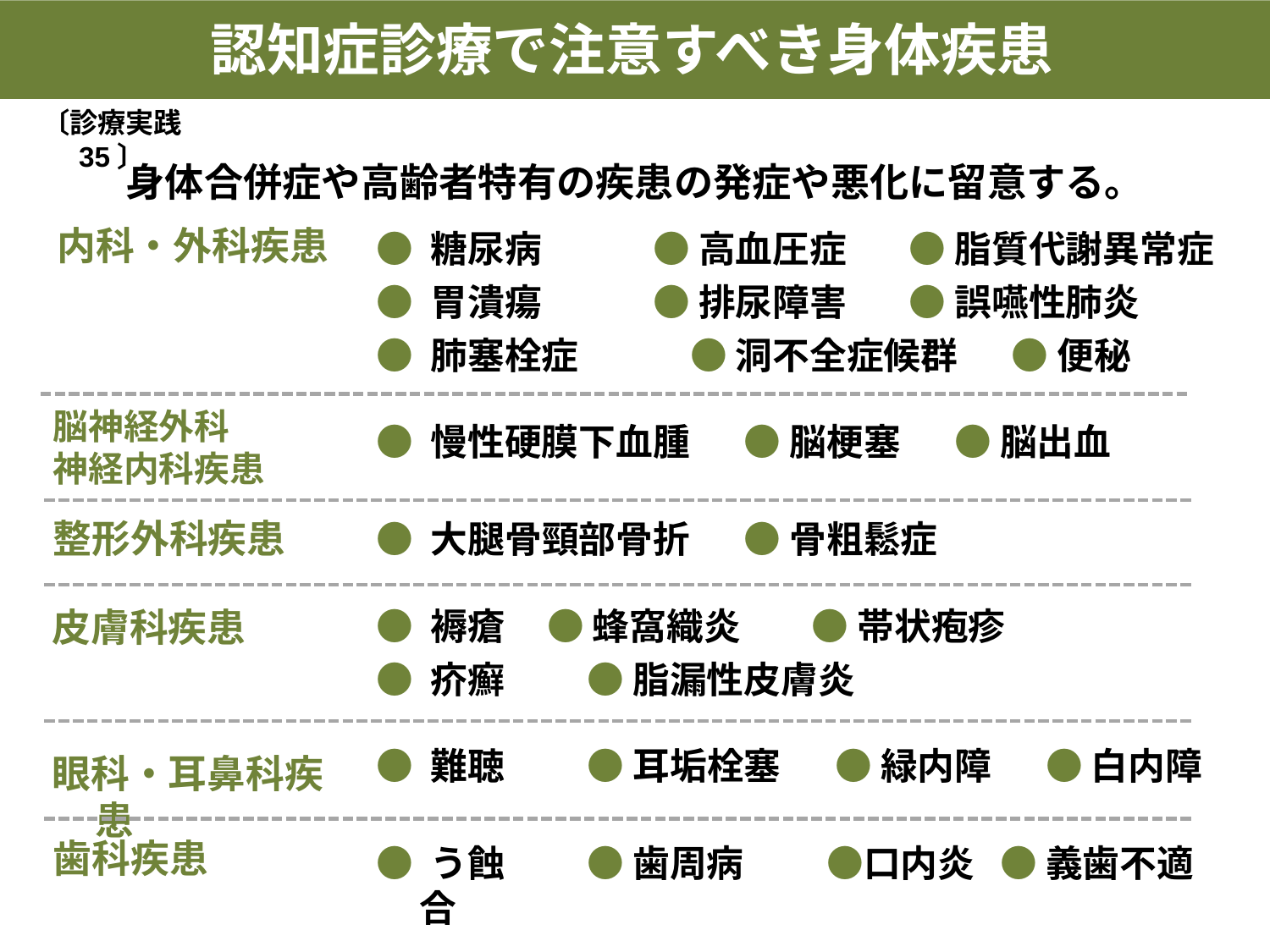

認知症診療で注意すべき身体疾患
〔診療実践 35〕
身体合併症や高齢者特有の疾患の発症や悪化に留意する。

内科・外科疾患

● 糖尿病　　　● 高血圧症　   ● 脂質代謝異常症
● 胃潰瘍　　　● 排尿障害 　  ● 誤嚥性肺炎
● 肺塞栓症　　　● 洞不全症候群　  ● 便秘
● 慢性硬膜下血腫　  ● 脳梗塞　  ● 脳出血
● 大腿骨頸部骨折　  ● 骨粗鬆症
● 褥瘡     ● 蜂窩織炎　    ● 帯状疱疹
● 疥癬 　　● 脂漏性皮膚炎
● 難聴　　 ● 耳垢栓塞　  ● 緑内障　  ● 白内障
● う蝕　　 ● 歯周病 　　●口内炎   ● 義歯不適合

脳神経外科
神経内科疾患
整形外科疾患

皮膚科疾患

眼科・耳鼻科疾患

歯科疾患